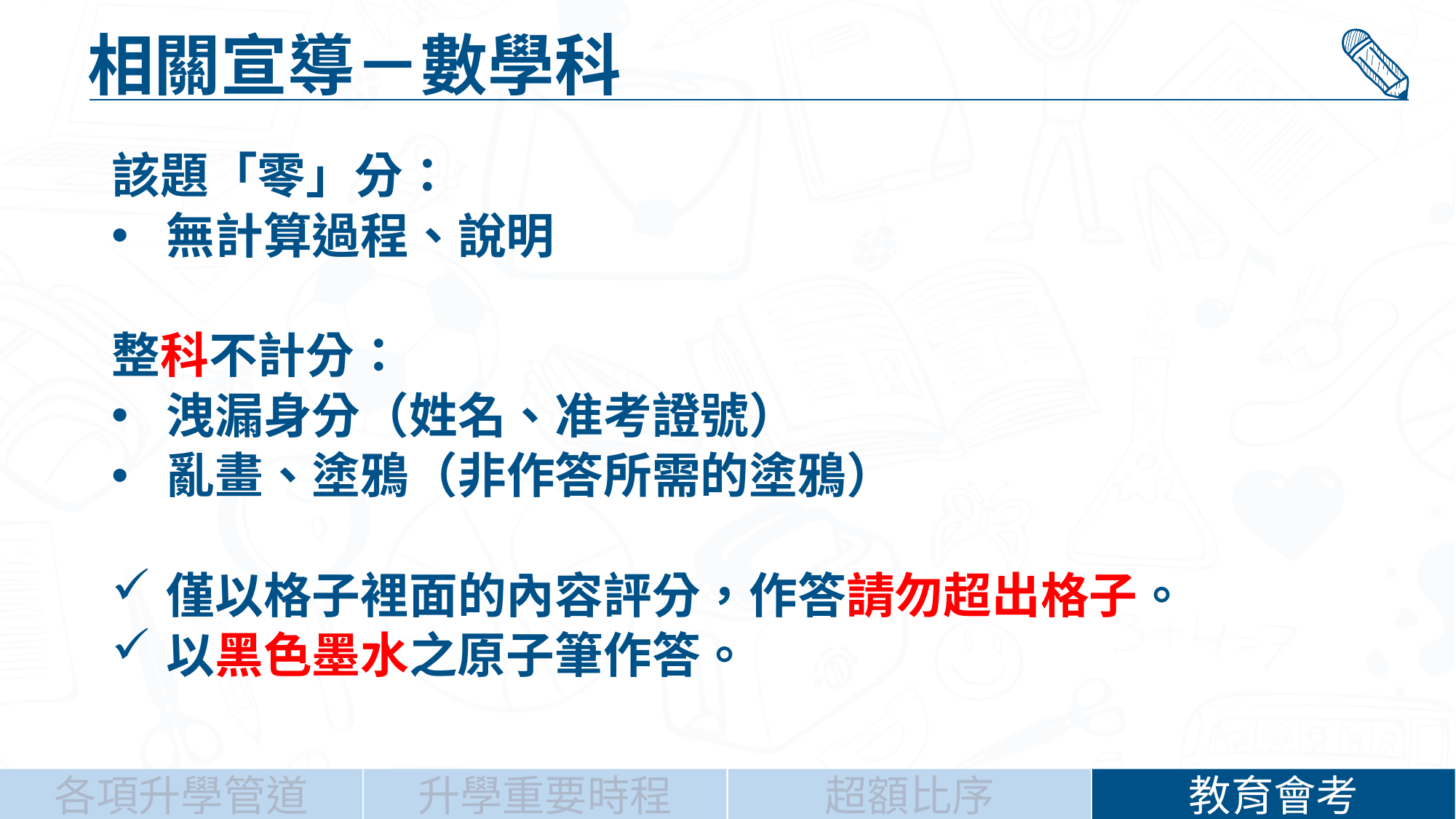

相關宣導－數學科
該題「零」分：
無計算過程、說明

整科不計分：
洩漏身分（姓名、准考證號）
亂畫、塗鴉（非作答所需的塗鴉）

僅以格子裡面的內容評分，作答請勿超出格子。
以黑色墨水之原子筆作答。
升學重要時程
超額比序
教育會考
各項升學管道